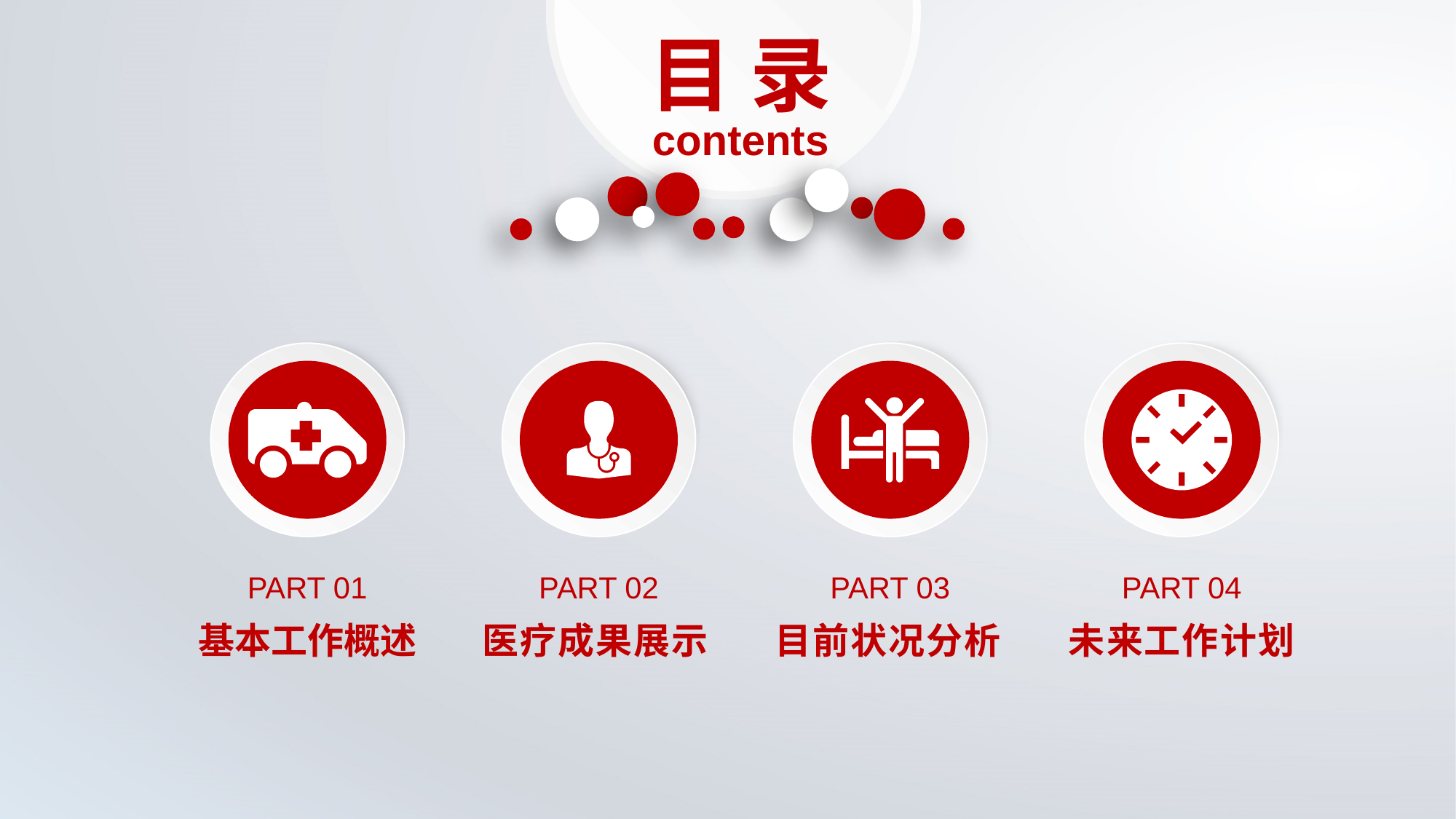

目 录
contents

PART 01
PART 02
PART 03
PART 04
基本工作概述
医疗成果展示
目前状况分析
未来工作计划